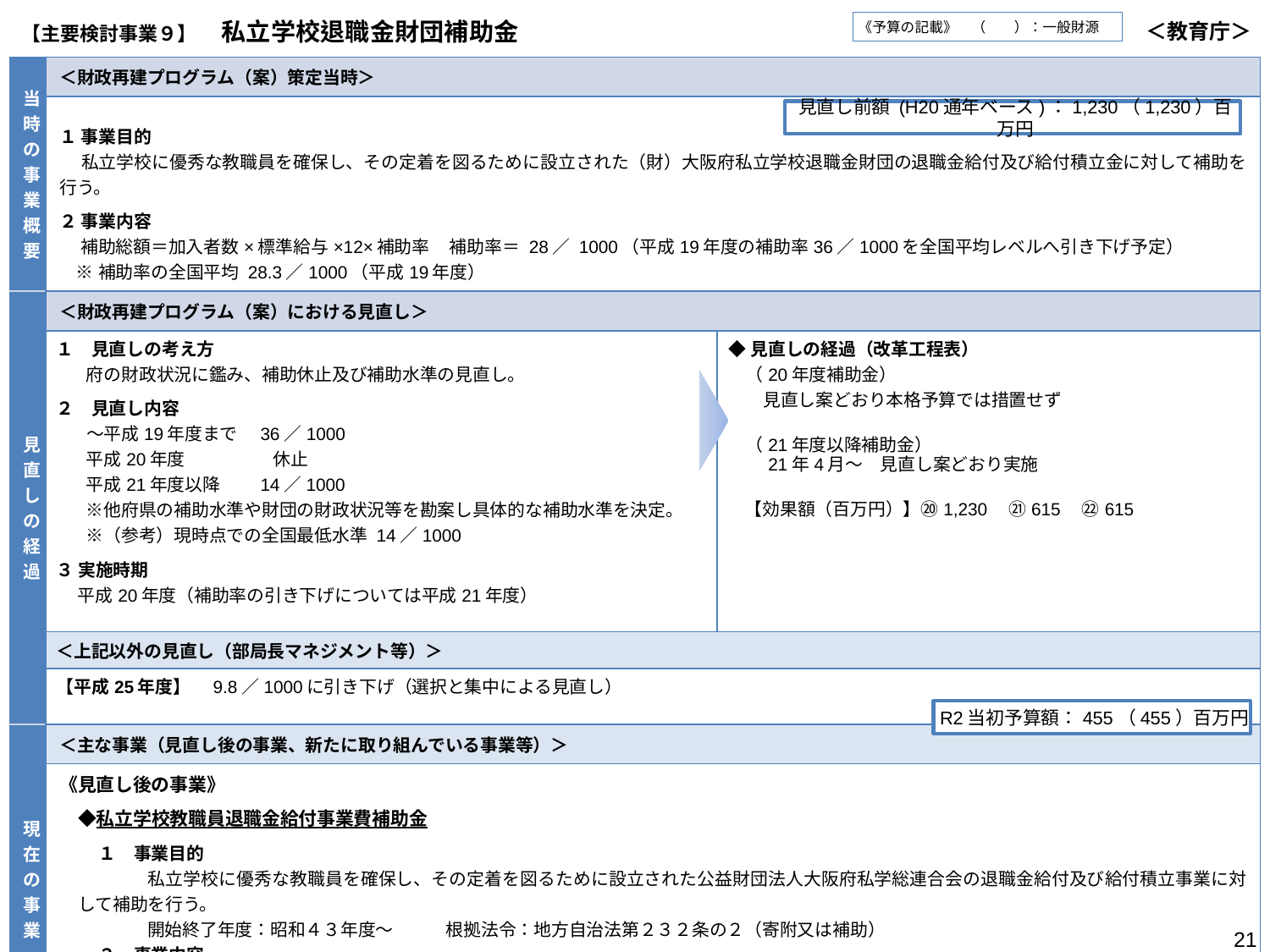

| 【主要検討事業９】　私立学校退職金財団補助金 | ＜教育庁＞ |
| --- | --- |
《予算の記載》　（　　）：一般財源
| 当時の事業概要 | ＜財政再建プログラム（案）策定当時＞ |  |
| --- | --- | --- |
|  | １ 事業目的 私立学校に優秀な教職員を確保し、その定着を図るために設立された（財）大阪府私立学校退職金財団の退職金給付及び給付積立金に対して補助を行う。 ２ 事業内容 補助総額＝加入者数×標準給与×12×補助率 補助率＝ 28／ 1000（平成19年度の補助率36／1000を全国平均レベルへ引き下げ予定） ※補助率の全国平均 28.3／1000（平成19年度） |  |
| 見直しの経過 | ＜財政再建プログラム（案）における見直し＞ |  |
|  | １　見直しの考え方 　 府の財政状況に鑑み、補助休止及び補助水準の見直し。 ２　見直し内容 　 ～平成19年度まで　36／1000 　 平成20年度　　　　　休止 　 平成21年度以降　　14／1000 　 ※他府県の補助水準や財団の財政状況等を勘案し具体的な補助水準を決定。 　 ※（参考）現時点での全国最低水準 14／1000 ３ 実施時期 平成20年度（補助率の引き下げについては平成21年度） | ◆見直しの経過（改革工程表） 　（20年度補助金） 　　見直し案どおり本格予算では措置せず 　（21年度以降補助金） 　　21年4月～　見直し案どおり実施 【効果額（百万円）】⑳1,230　㉑615　㉒615 |
|  | ＜上記以外の見直し（部局長マネジメント等）＞ |  |
|  | 【平成25年度】　9.8／1000に引き下げ（選択と集中による見直し） |  |
| 現在の事業 | ＜主な事業（見直し後の事業、新たに取り組んでいる事業等）＞ |  |
|  | 《見直し後の事業》 　◆私立学校教職員退職金給付事業費補助金 　　 １　事業目的　　　　　　　　　　　　　　　　　　　　　　　　　　　　　　　　　　　　　　　　　　　　　　　　　 　　　　　私立学校に優秀な教職員を確保し、その定着を図るために設立された公益財団法人大阪府私学総連合会の退職金給付及び給付積立事業に対して補助を行う。　　　　 　　　　　開始終了年度：昭和４３年度～　　　根拠法令：地方自治法第２３２条の２（寄附又は補助） 　　 ２　事業内容 　　　　　私立学校教職員を確保及びその定着を図るため補助を行う。　　　　　　　　　　　　　　　　　　　　　　　　　　　 　　　　　　【補助対象】公益財団法人 大阪府私学総連合会　　　　　【補 助 率】標準給与総額×9.8/1000 |  |
見直し前額 (H20通年ベース)：1,230（1,230）百万円

R2当初予算額：455（455）百万円
21